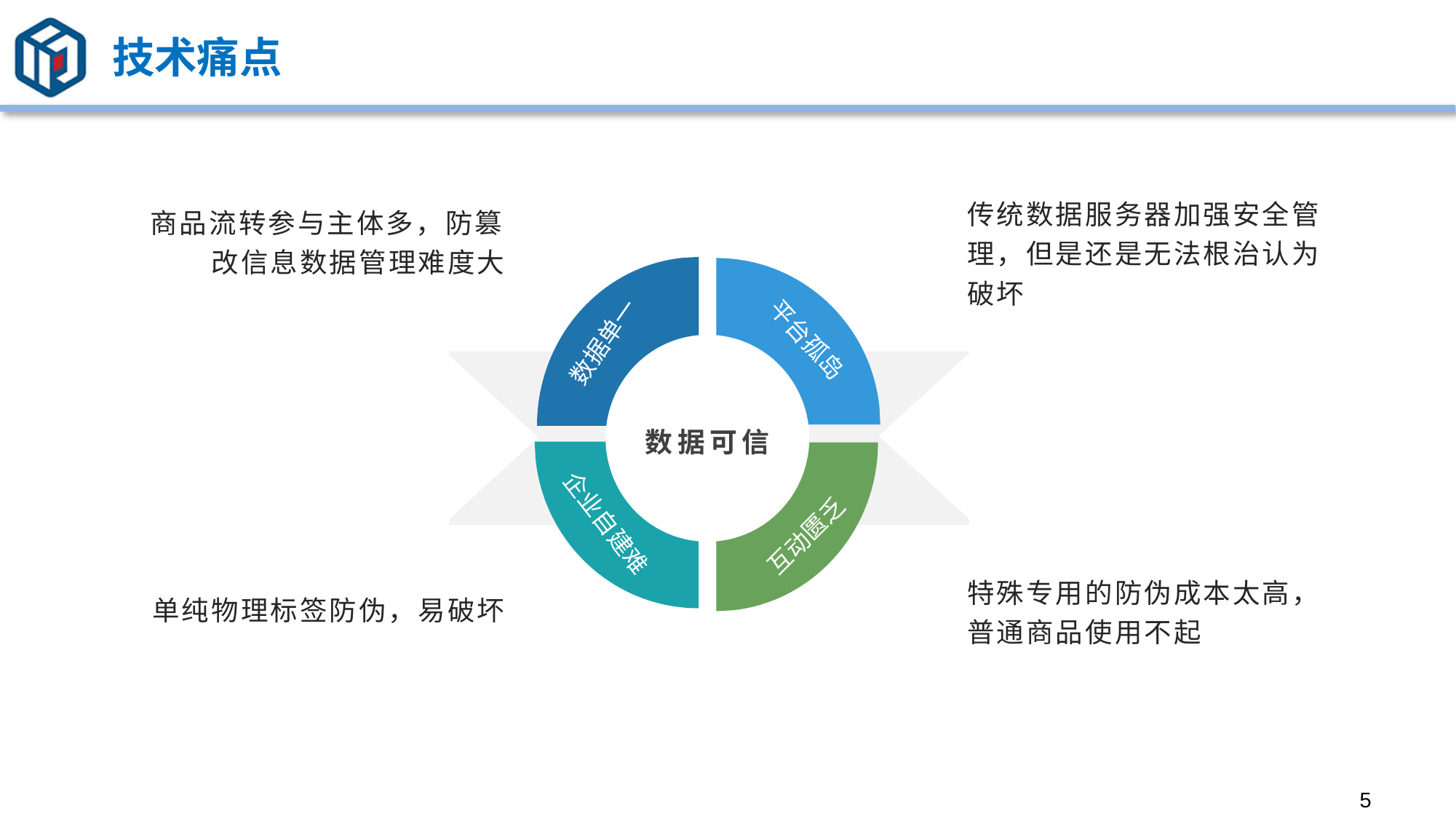

# 技术痛点
传统数据服务器加强安全管理，但是还是无法根治认为破坏
商品流转参与主体多，防篡改信息数据管理难度大

数据单一

平台孤岛

数据可信

企业自建难
互动匮乏
特殊专用的防伪成本太高，普通商品使用不起
单纯物理标签防伪，易破坏
5